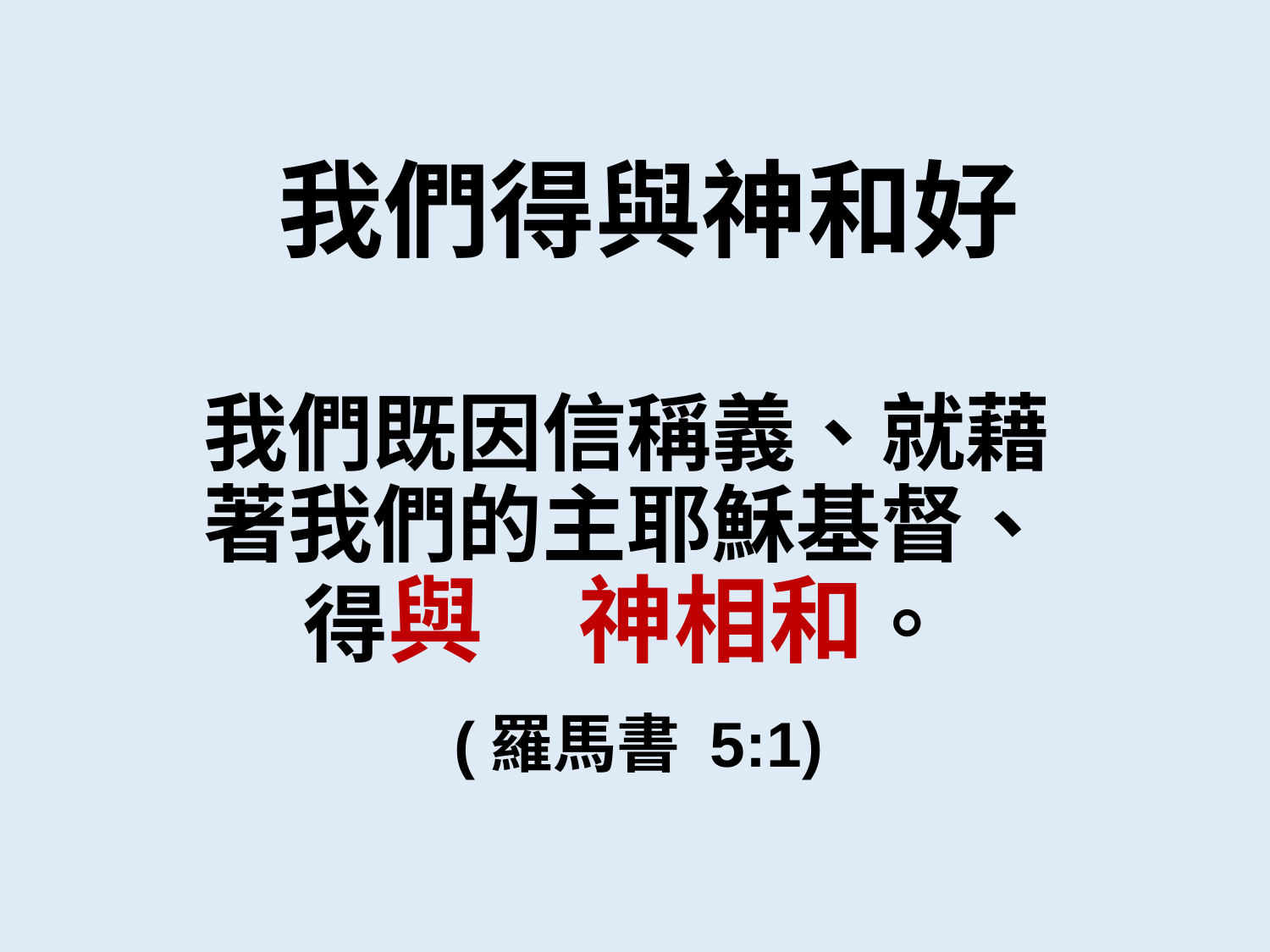

# 我們得與神和好
我們既因信稱義、就藉著我們的主耶穌基督、得與　神相和。
 (羅馬書 5:1)